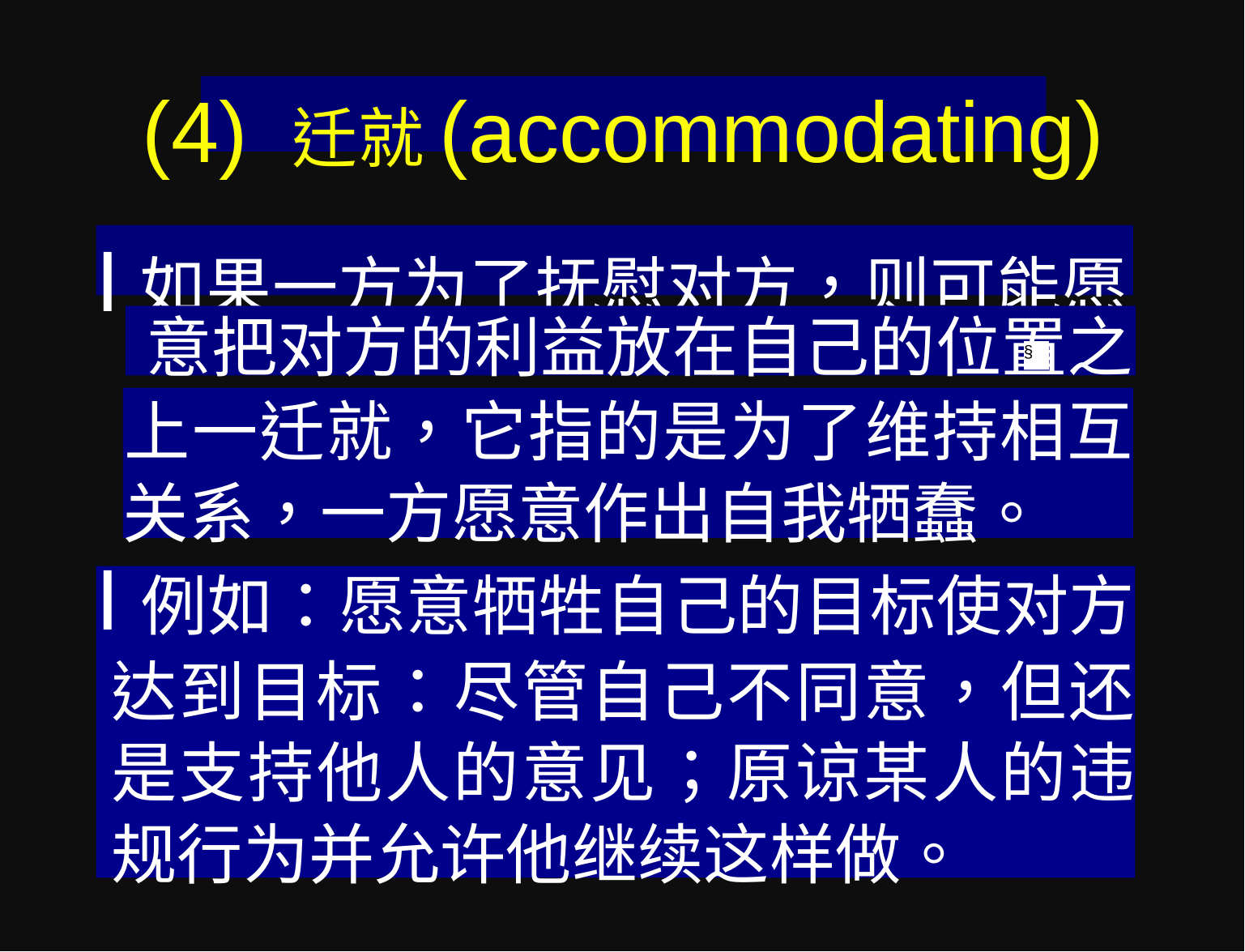

(4) 迁就(accommodating)
I如果一方为了抚慰对方，则可能愿
意把对方的利益放在自己的位置之
§
上一迁就，它指的是为了维持相互 关系，一方愿意作出自我牺蠢。
I例如：愿意牺牲自己的目标使对方 达到目标：尽管自己不同意，但还 是支持他人的意见；原谅某人的违 规行为并允许他继续这样做。